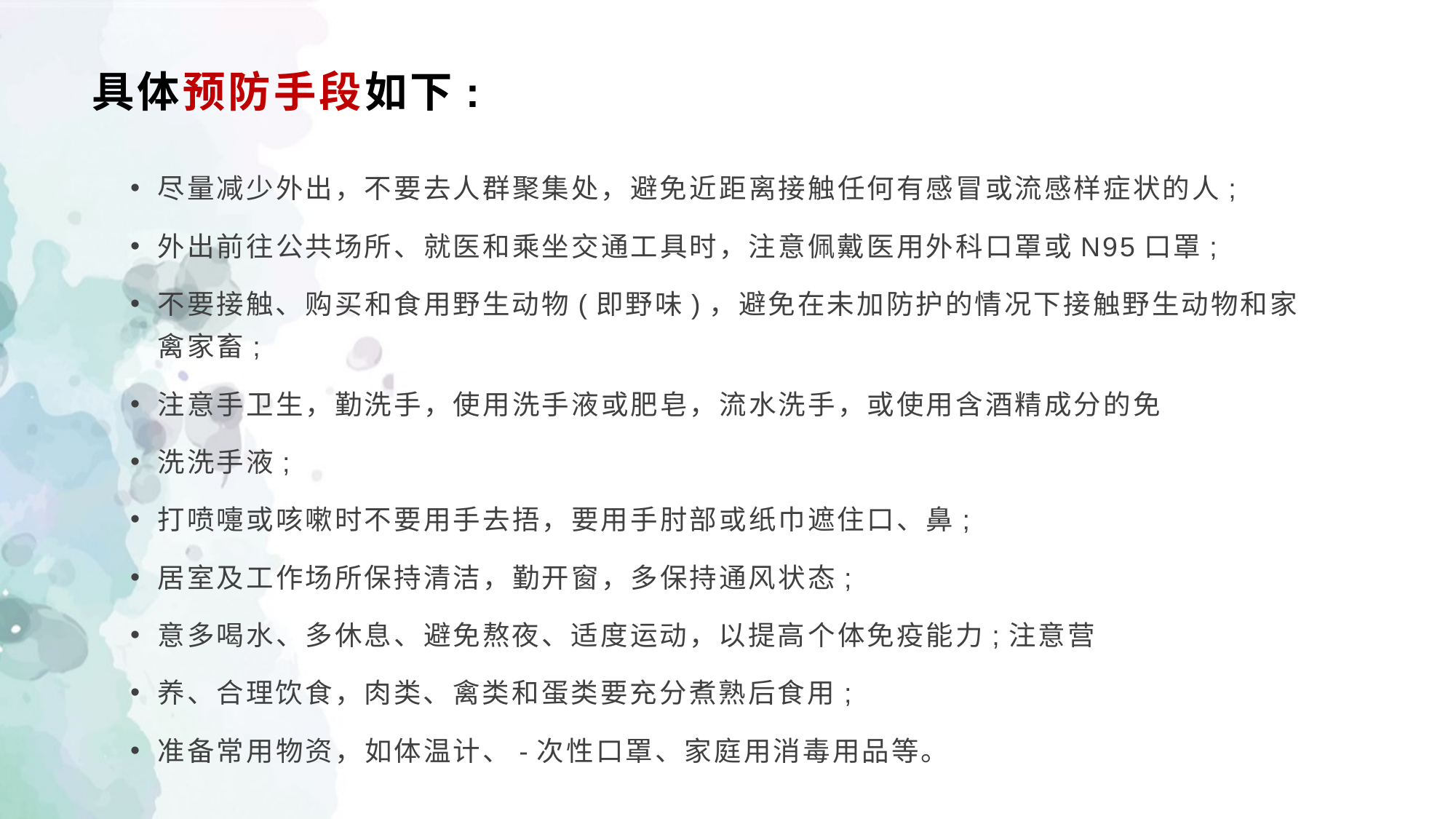

# 具体预防手段如下:

尽量减少外出，不要去人群聚集处，避免近距离接触任何有感冒或流感样症状的人;
外出前往公共场所、就医和乘坐交通工具时，注意佩戴医用外科口罩或N95口罩;
不要接触、购买和食用野生动物(即野味)，避免在未加防护的情况下接触野生动物和家禽家畜;
注意手卫生，勤洗手，使用洗手液或肥皂，流水洗手，或使用含酒精成分的免
洗洗手液;
打喷嚏或咳嗽时不要用手去捂，要用手肘部或纸巾遮住口、鼻;
居室及工作场所保持清洁，勤开窗，多保持通风状态;
意多喝水、多休息、避免熬夜、适度运动，以提高个体免疫能力;注意营
养、合理饮食，肉类、禽类和蛋类要充分煮熟后食用;
准备常用物资，如体温计、-次性口罩、家庭用消毒用品等。